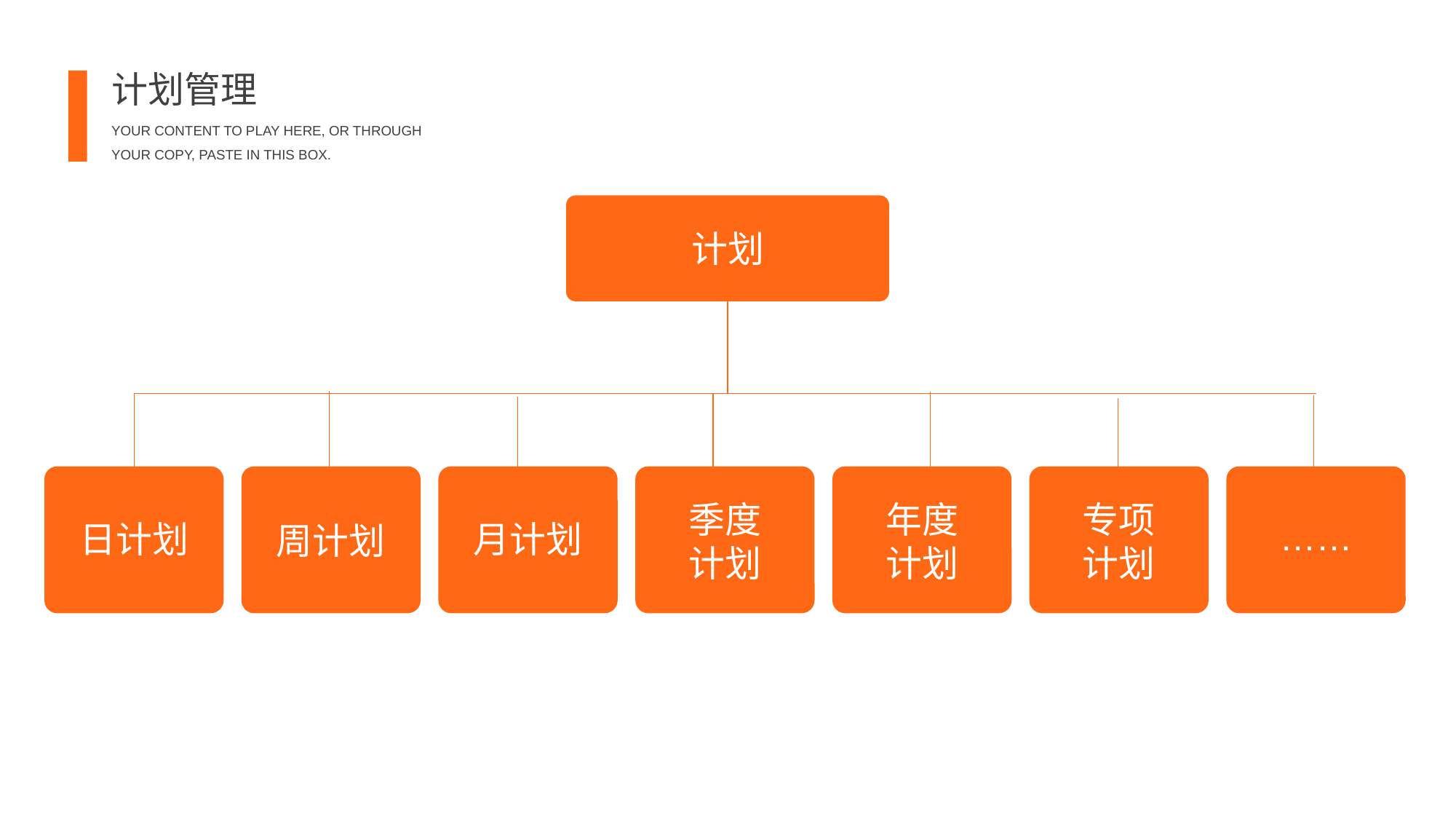

计划管理
YOUR CONTENT TO PLAY HERE, OR THROUGH YOUR COPY, PASTE IN THIS BOX.

计划

日计划

周计划

月计划

季度
计划

年度
计划

专项
计划

……